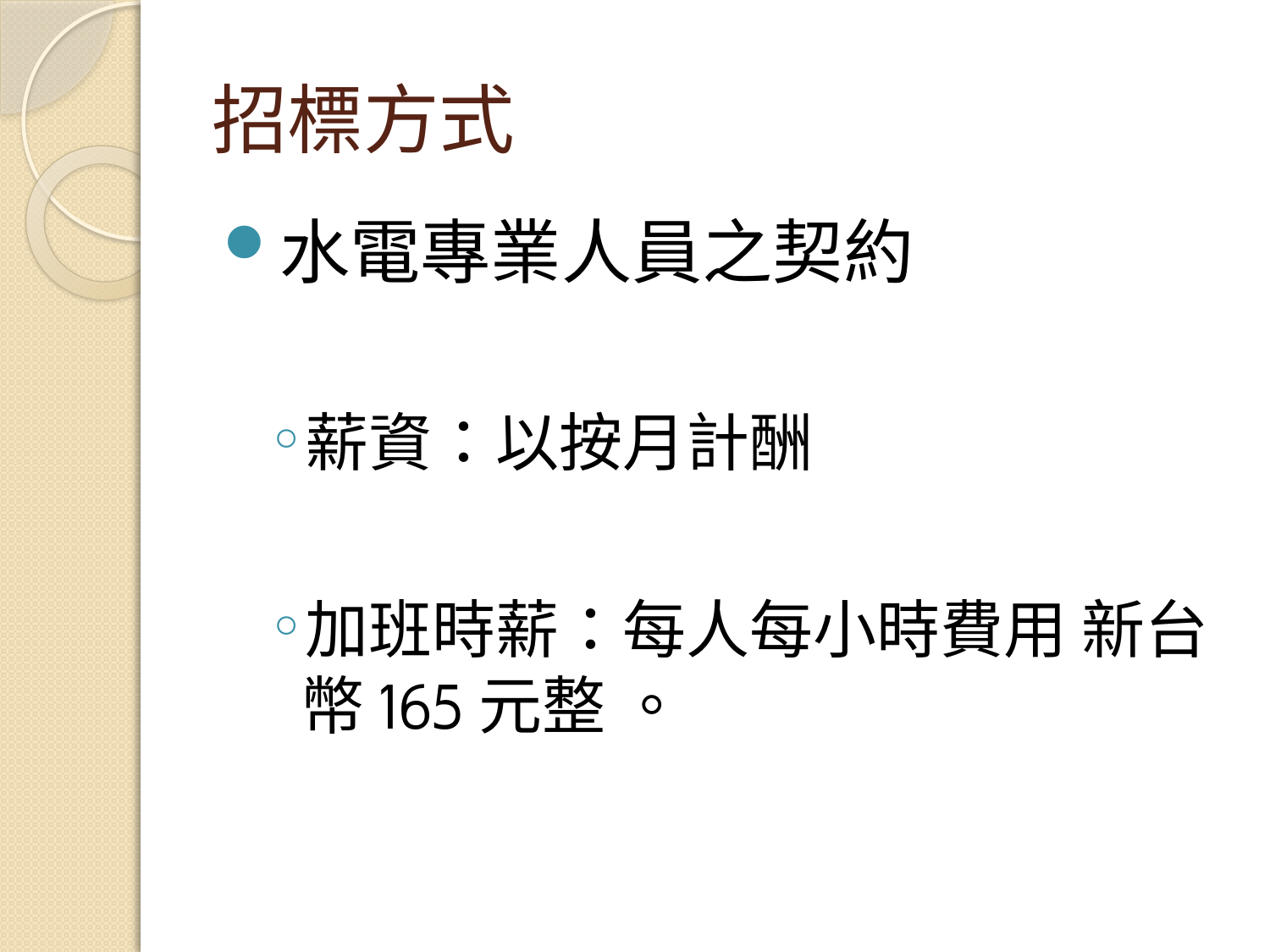

# 招標方式
水電專業人員之契約

薪資：以按月計酬

加班時薪：每人每小時費用 新台幣165元整 。